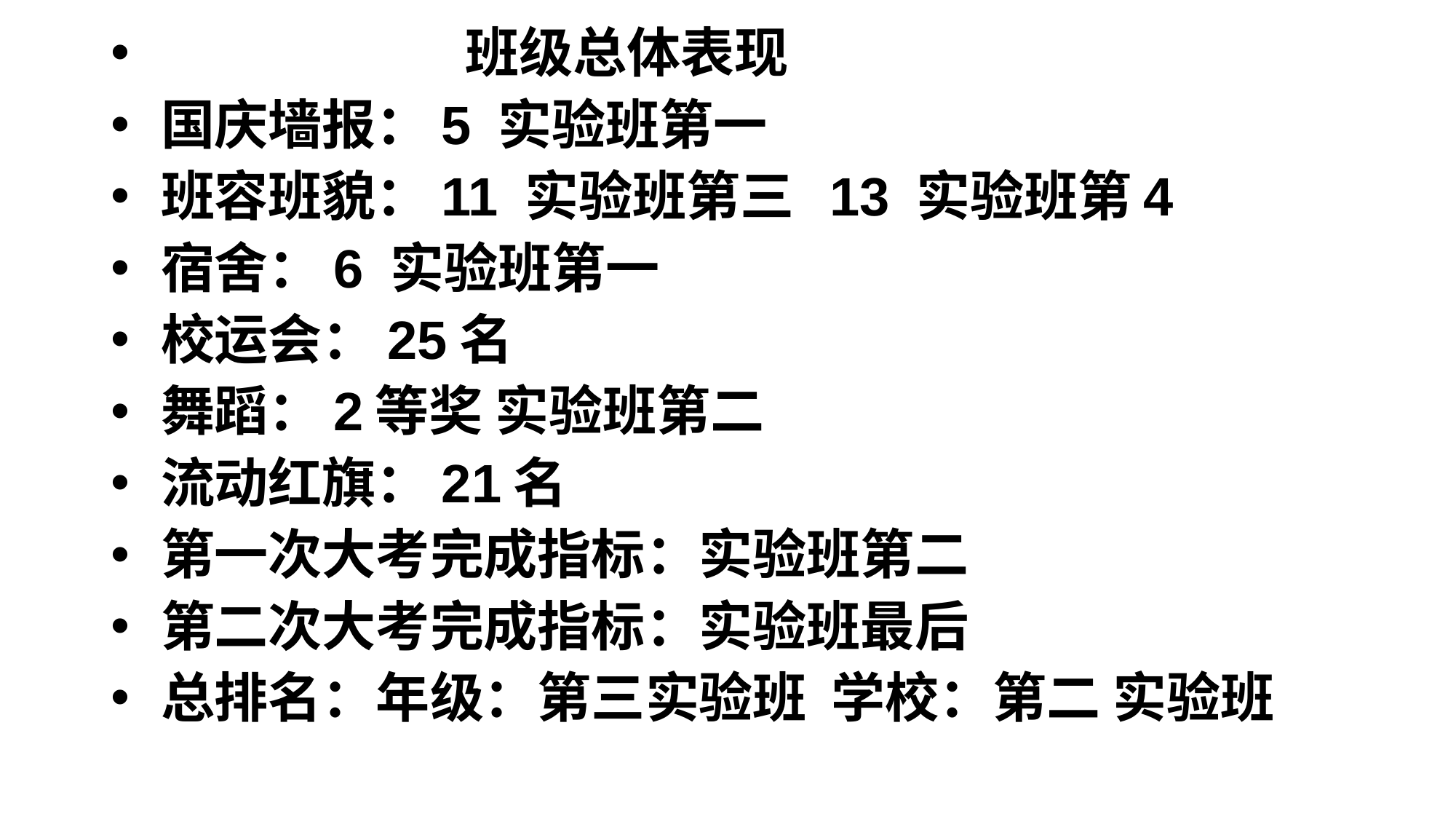

班级总体表现
 国庆墙报：5 实验班第一
 班容班貌：11 实验班第三  13 实验班第4
 宿舍：6 实验班第一
 校运会：25名
 舞蹈：2等奖 实验班第二
 流动红旗：21名
 第一次大考完成指标：实验班第二
 第二次大考完成指标：实验班最后
 总排名：年级：第三实验班  学校：第二 实验班
#